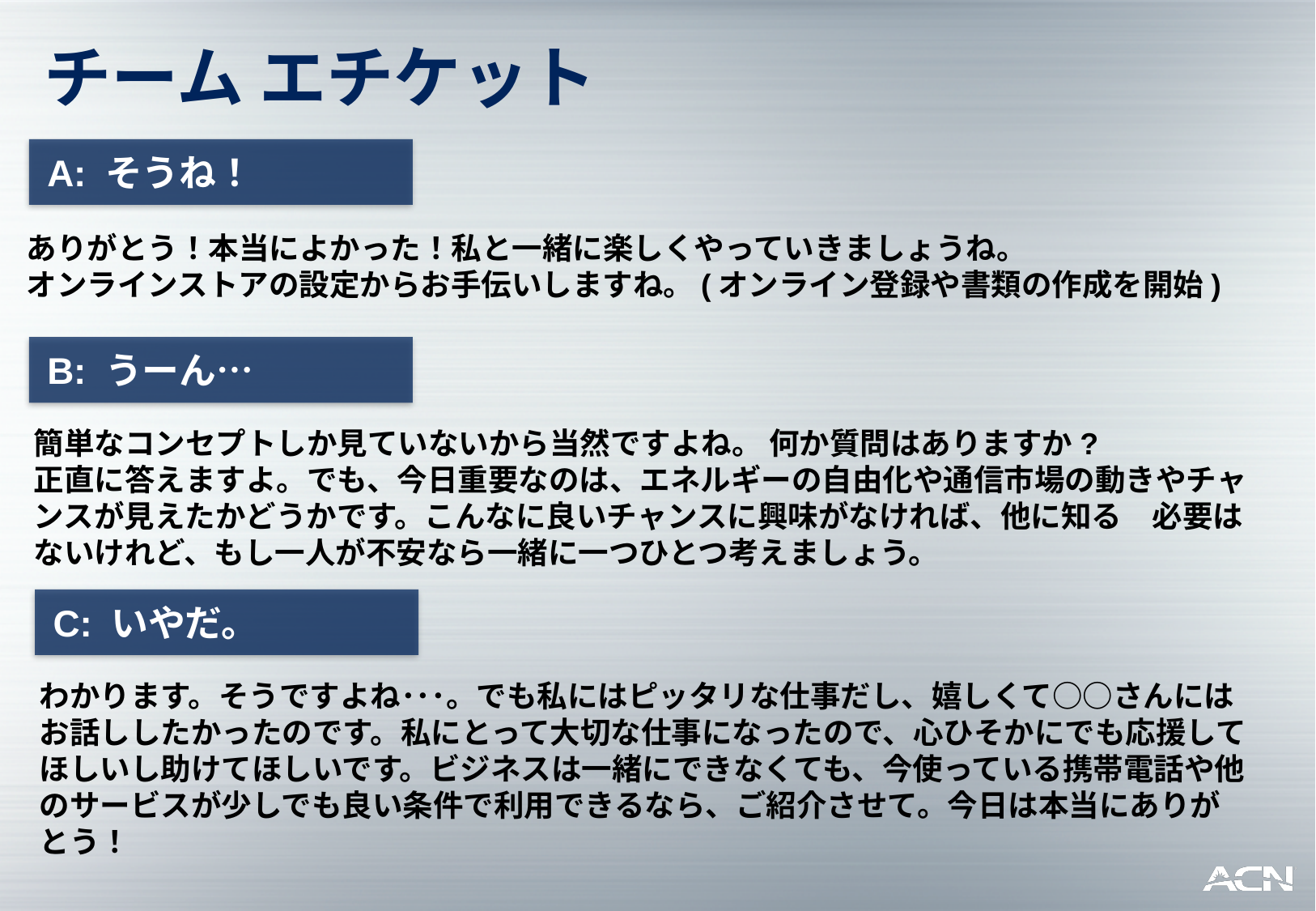

チーム エチケット

A: そうね！
ありがとう！本当によかった！私と一緒に楽しくやっていきましょうね。
オンラインストアの設定からお手伝いしますね。(オンライン登録や書類の作成を開始)

B: うーん…
簡単なコンセプトしか見ていないから当然ですよね。 何か質問はありますか?
正直に答えますよ。でも、今日重要なのは、エネルギーの自由化や通信市場の動きやチャンスが見えたかどうかです。こんなに良いチャンスに興味がなければ、他に知る　必要はないけれど、もし一人が不安なら一緒に一つひとつ考えましょう。

C: いやだ。
わかります。そうですよね･･･。でも私にはピッタリな仕事だし、嬉しくて○○さんにはお話ししたかったのです。私にとって大切な仕事になったので、心ひそかにでも応援してほしいし助けてほしいです。ビジネスは一緒にできなくても、今使っている携帯電話や他のサービスが少しでも良い条件で利用できるなら、ご紹介させて。今日は本当にありがとう！